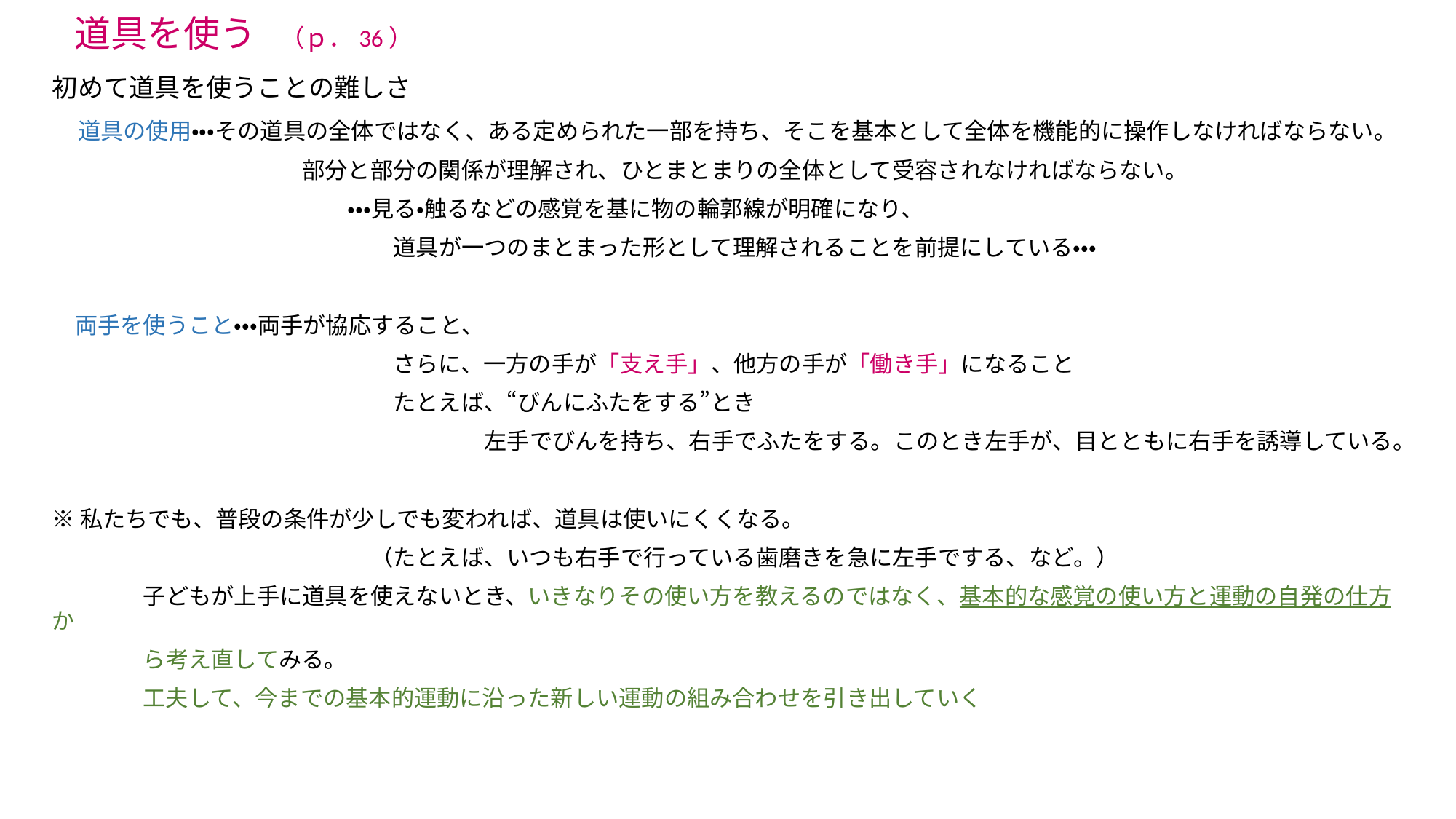

# 道具を使う　（ｐ．36）
初めて道具を使うことの難しさ
　道具の使用・・・その道具の全体ではなく、ある定められた一部を持ち、そこを基本として全体を機能的に操作しなければならない。
　　　　　　　　　　　部分と部分の関係が理解され、ひとまとまりの全体として受容されなければならない。
　　　　　　　　　　　　　・・・見る・触るなどの感覚を基に物の輪郭線が明確になり、
　　　　　　　　　　　　　　　道具が一つのまとまった形として理解されることを前提にしている・・・

　両手を使うこと・・・両手が協応すること、
　　　　　　　　　　　　　　　さらに、一方の手が「支え手」、他方の手が「働き手」になること
　　　　　　　　　　　　　　　たとえば、“びんにふたをする”とき
　　　　　　　　　　　　　　　　　　　左手でびんを持ち、右手でふたをする。このとき左手が、目とともに右手を誘導している。

※私たちでも、普段の条件が少しでも変われば、道具は使いにくくなる。
　　　　　　　　　　　　　　（たとえば、いつも右手で行っている歯磨きを急に左手でする、など。）
　　　　子どもが上手に道具を使えないとき、いきなりその使い方を教えるのではなく、基本的な感覚の使い方と運動の自発の仕方か
　　　　ら考え直してみる。
　　　　工夫して、今までの基本的運動に沿った新しい運動の組み合わせを引き出していく